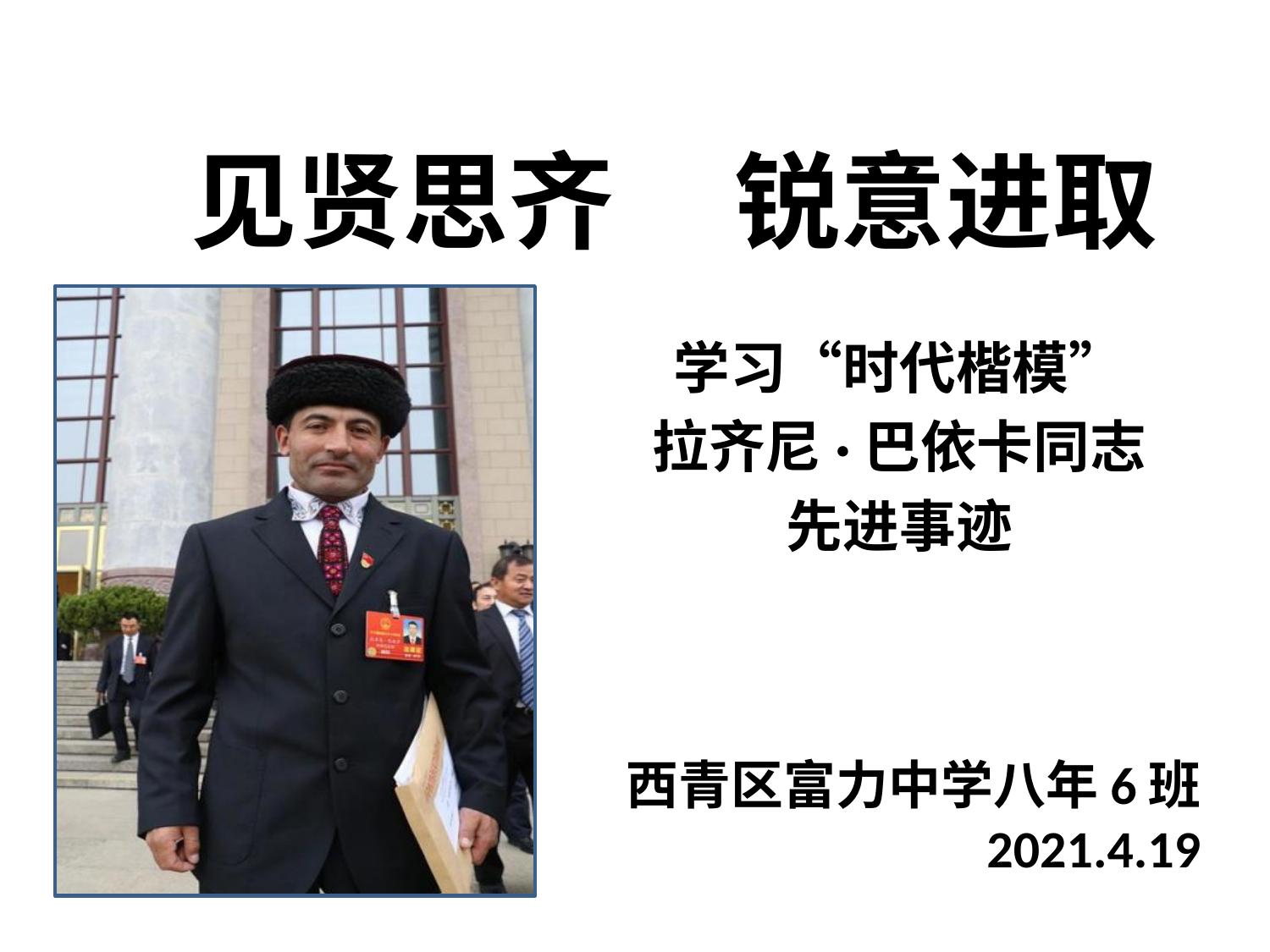

# 见贤思齐     锐意进取

学习“时代楷模”
拉齐尼·巴依卡同志
先进事迹
西青区富力中学八年6班
2021.4.19